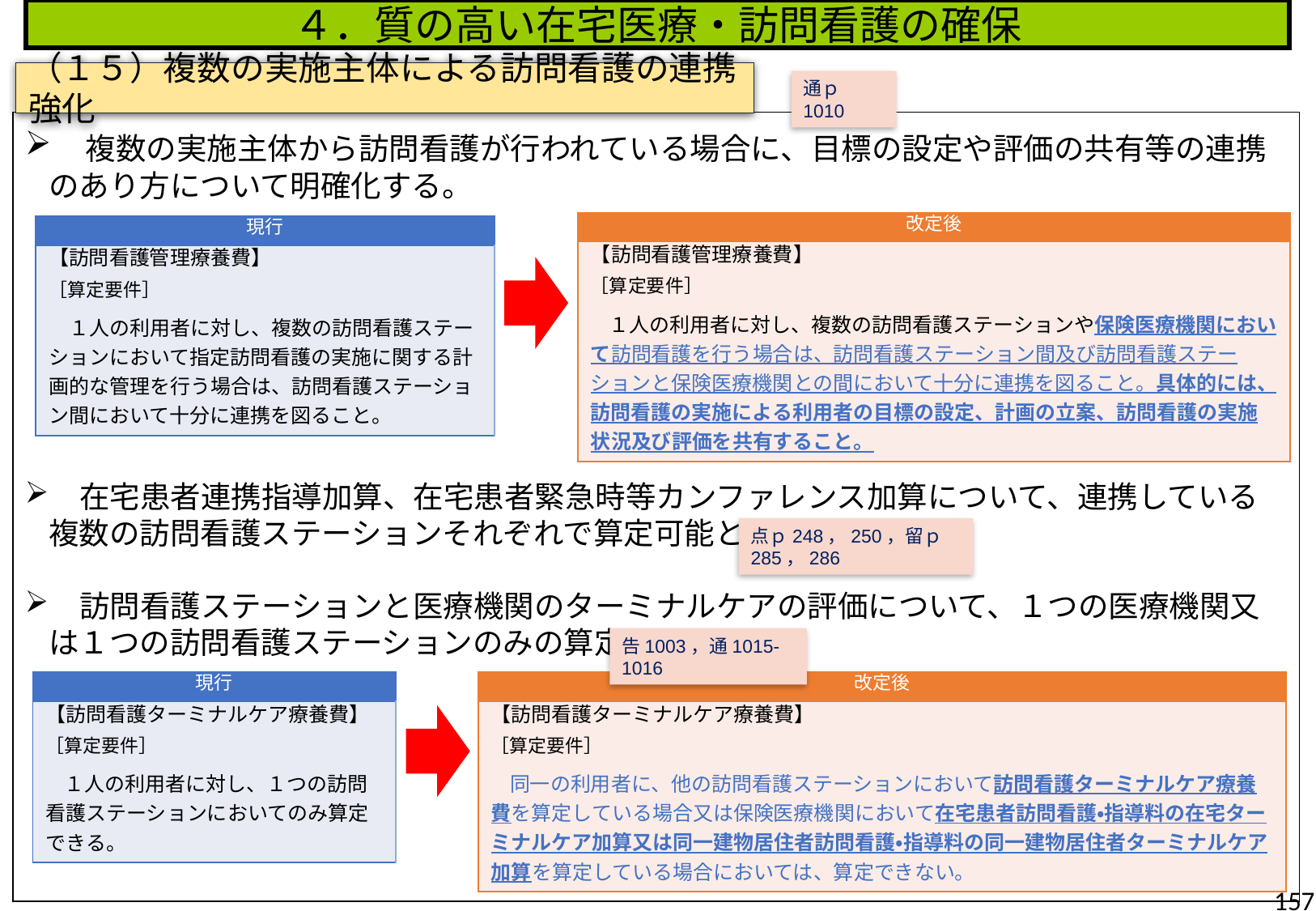

４．質の高い在宅医療・訪問看護の確保
（１５）複数の実施主体による訪問看護の連携強化
通ｐ1010
　複数の実施主体から訪問看護が行われている場合に、目標の設定や評価の共有等の連携のあり方について明確化する。

　在宅患者連携指導加算、在宅患者緊急時等カンファレンス加算について、連携している複数の訪問看護ステーションそれぞれで算定可能とする。

　訪問看護ステーションと医療機関のターミナルケアの評価について、１つの医療機関又は１つの訪問看護ステーションのみの算定とする。

| 改定後 |
| --- |
| 【訪問看護管理療養費】 ［算定要件］ 　１人の利用者に対し、複数の訪問看護ステーションや保険医療機関において訪問看護を行う場合は、訪問看護ステーション間及び訪問看護ステーションと保険医療機関との間において十分に連携を図ること。具体的には、訪問看護の実施による利用者の目標の設定、計画の立案、訪問看護の実施状況及び評価を共有すること。 |
| 現行 |
| --- |
| 【訪問看護管理療養費】 ［算定要件］ 　１人の利用者に対し、複数の訪問看護ステーションにおいて指定訪問看護の実施に関する計画的な管理を行う場合は、訪問看護ステーション間において十分に連携を図ること。 |

点ｐ248，250，留ｐ285，286
告1003，通1015-1016
| 改定後 |
| --- |
| 【訪問看護ターミナルケア療養費】 ［算定要件］ 　同一の利用者に、他の訪問看護ステーションにおいて訪問看護ターミナルケア療養費を算定している場合又は保険医療機関において在宅患者訪問看護・指導料の在宅ターミナルケア加算又は同一建物居住者訪問看護・指導料の同一建物居住者ターミナルケア加算を算定している場合においては、算定できない。 |
| 現行 |
| --- |
| 【訪問看護ターミナルケア療養費】 ［算定要件］ 　１人の利用者に対し、１つの訪問看護ステーションにおいてのみ算定できる。 |

157